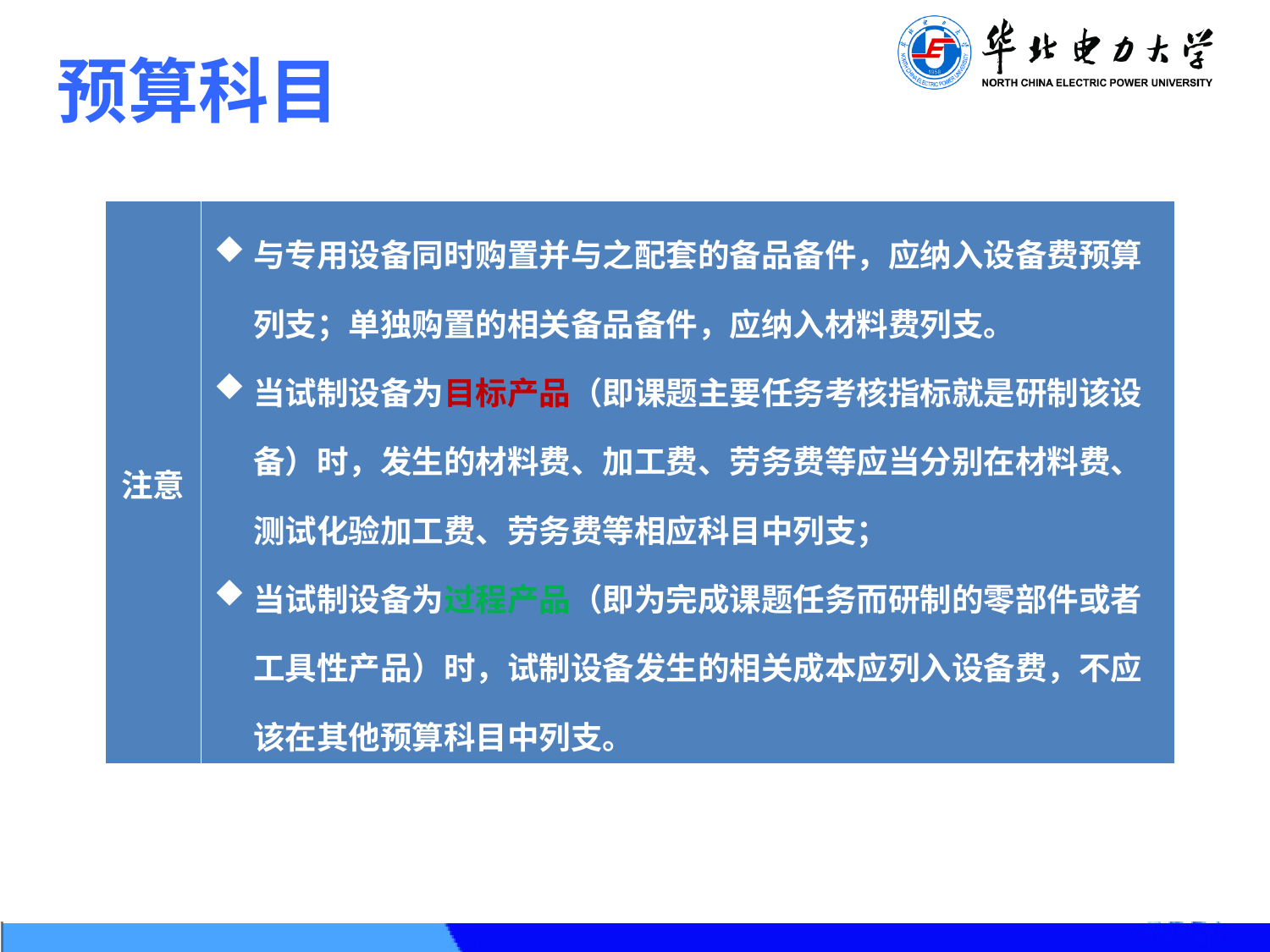

预算科目
| 注意 | 与专用设备同时购置并与之配套的备品备件，应纳入设备费预算列支；单独购置的相关备品备件，应纳入材料费列支。 当试制设备为目标产品（即课题主要任务考核指标就是研制该设备）时，发生的材料费、加工费、劳务费等应当分别在材料费、测试化验加工费、劳务费等相应科目中列支； 当试制设备为过程产品（即为完成课题任务而研制的零部件或者工具性产品）时，试制设备发生的相关成本应列入设备费，不应该在其他预算科目中列支。 已有设备维修费应在间接经费列支，不应在设备费中编制预算。 |
| --- | --- |